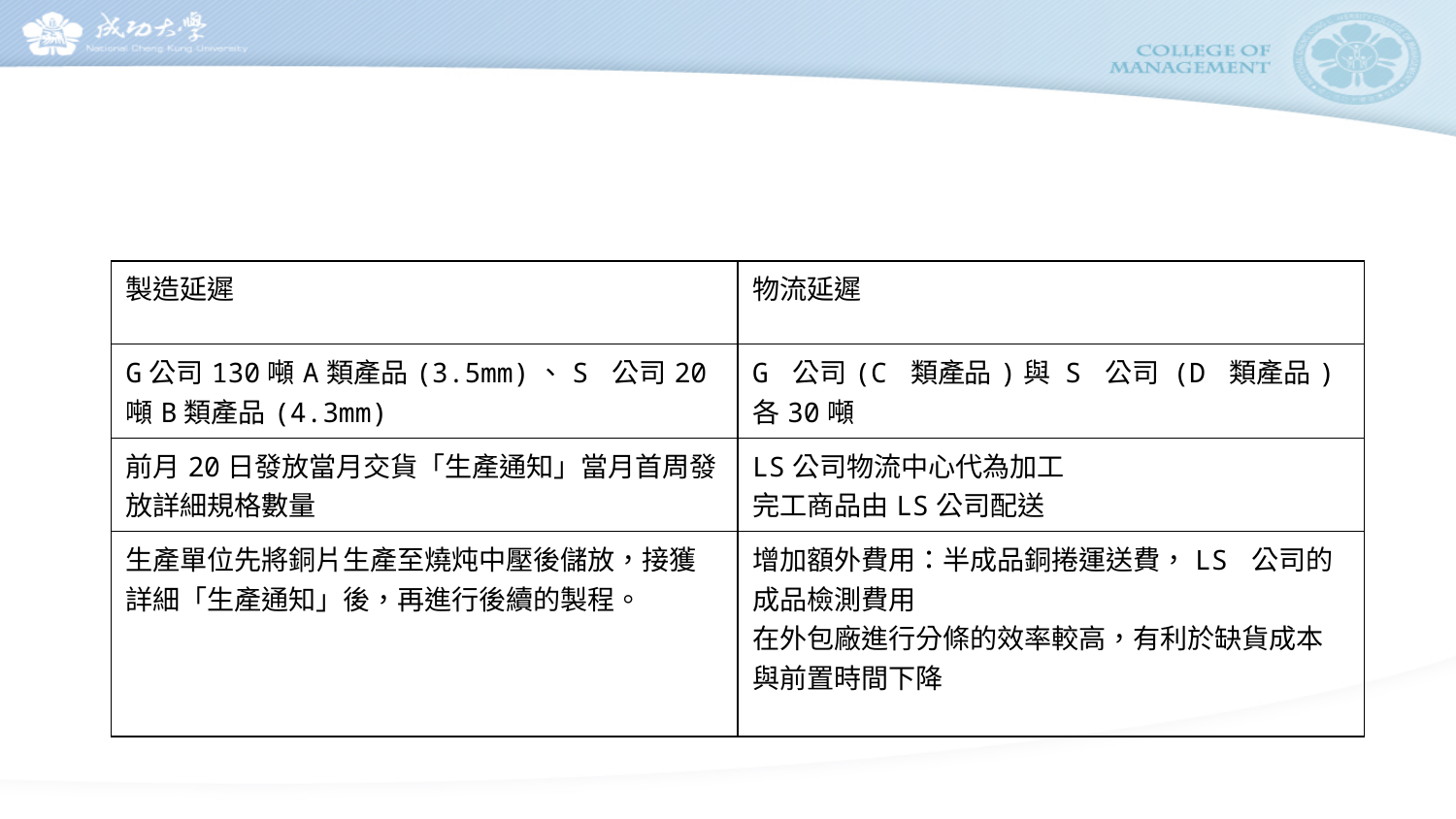

#

| 製造延遲 | 物流延遲 |
| --- | --- |
| G公司130噸A類產品(3.5mm)、S 公司20噸B類產品(4.3mm) | G 公司(C 類產品)與 S 公司 (D 類產品)各30噸 |
| 前月20日發放當月交貨「生產通知」當月首周發放詳細規格數量 | LS公司物流中心代為加工 完工商品由LS公司配送 |
| 生產單位先將銅片生產至燒炖中壓後儲放，接獲詳細「生產通知」後，再進行後續的製程。 | 增加額外費用：半成品銅捲運送費，LS 公司的成品檢測費用 在外包廠進行分條的效率較高，有利於缺貨成本與前置時間下降 |
17